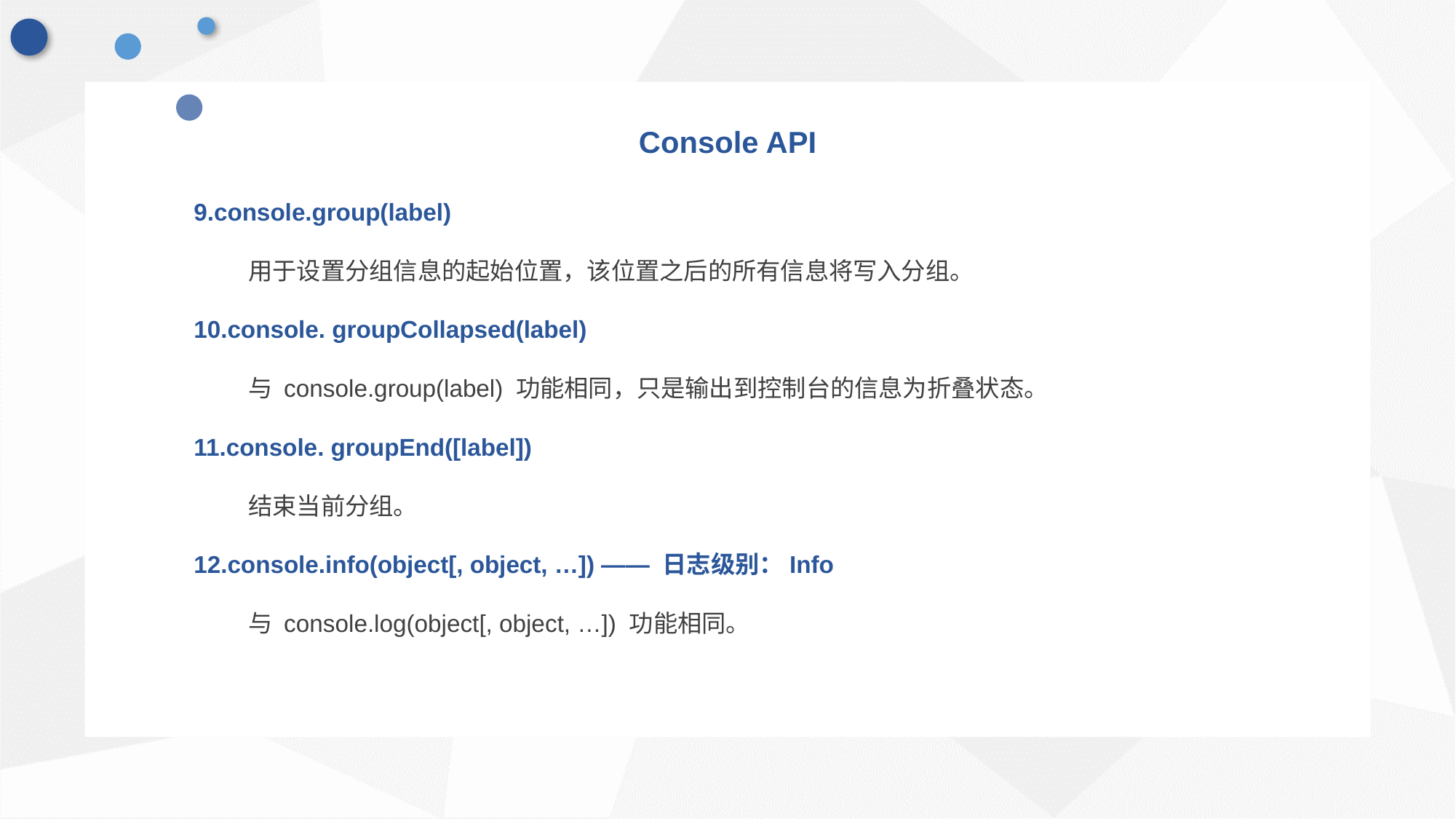

Console API
9.console.group(label)
用于设置分组信息的起始位置，该位置之后的所有信息将写入分组。
10.console. groupCollapsed(label)
与 console.group(label) 功能相同，只是输出到控制台的信息为折叠状态。
11.console. groupEnd([label])
结束当前分组。
12.console.info(object[, object, …]) —— 日志级别：Info
与 console.log(object[, object, …]) 功能相同。